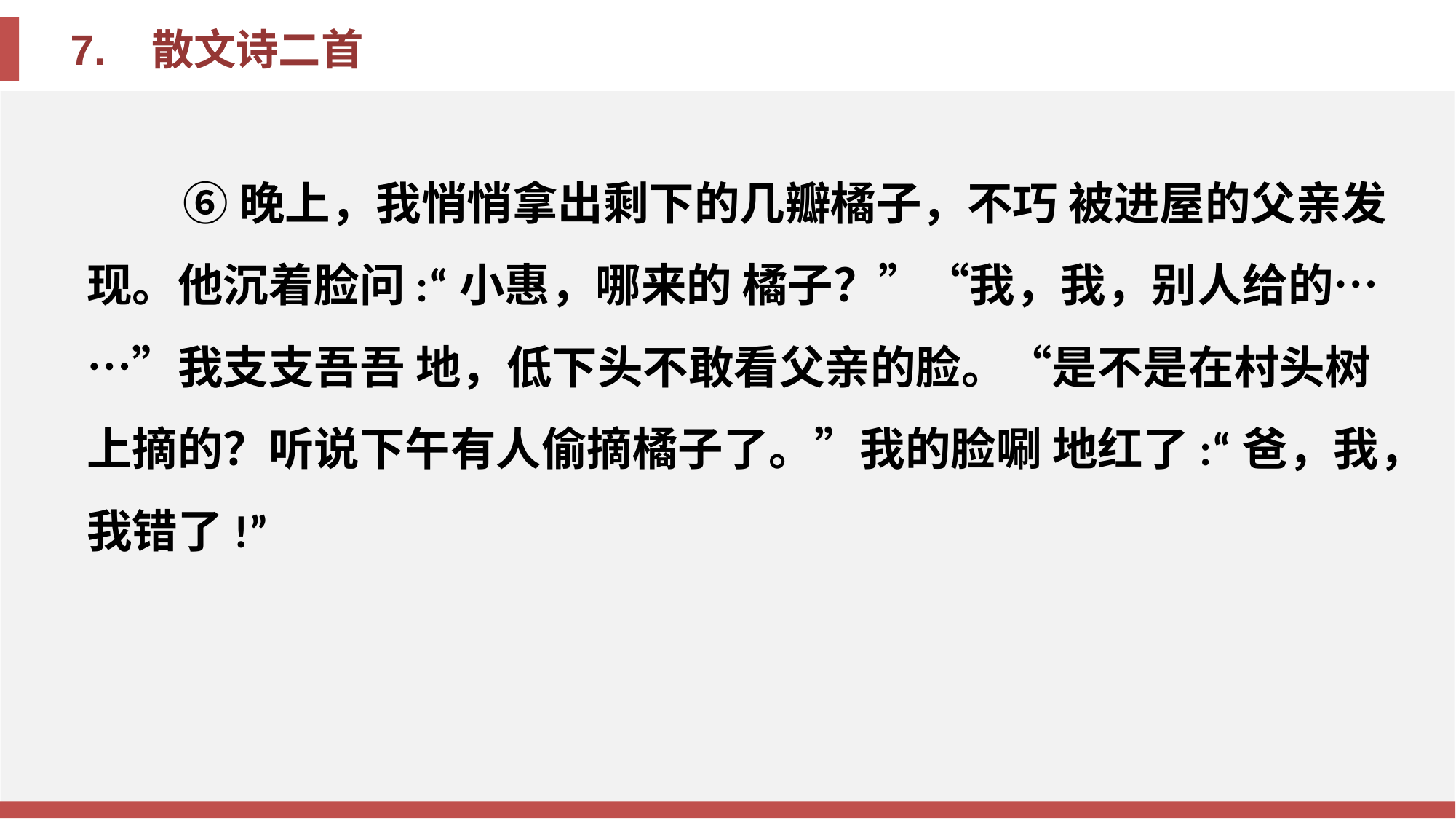

⑥晚上，我悄悄拿出剩下的几瓣橘子，不巧 被进屋的父亲发现。他沉着脸问:“小惠，哪来的 橘子？”“我，我，别人给的⋯⋯”我支支吾吾 地，低下头不敢看父亲的脸。“是不是在村头树 上摘的？听说下午有人偷摘橘子了。”我的脸唰 地红了:“爸，我，我错了!”